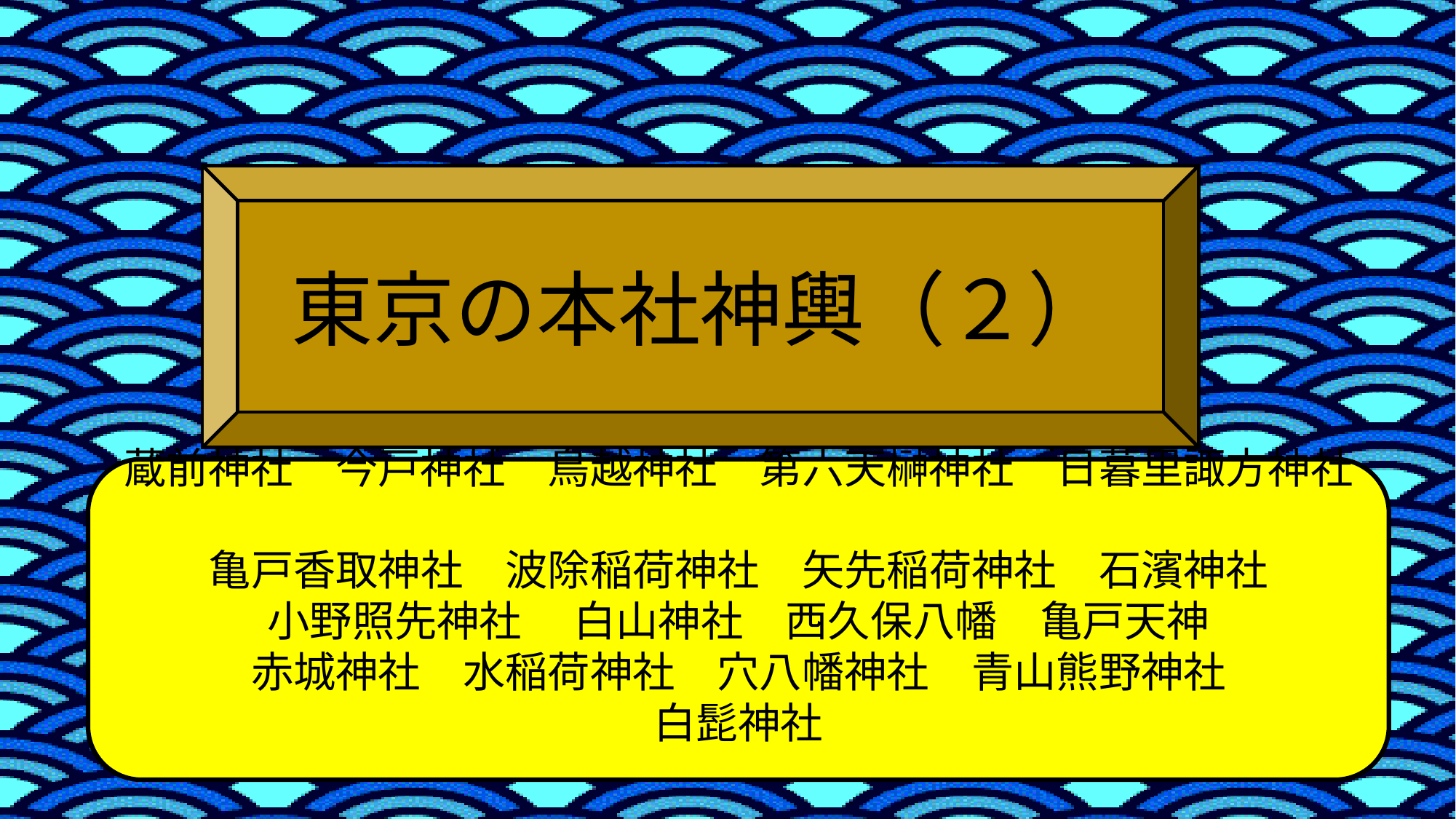

東京の本社神輿（２）
蔵前神社　今戸神社　鳥越神社　第六天榊神社　日暮里諏方神社
亀戸香取神社　波除稲荷神社　矢先稲荷神社　石濱神社
小野照先神社 　白山神社　西久保八幡　亀戸天神
赤城神社　水稲荷神社　穴八幡神社　青山熊野神社
白髭神社